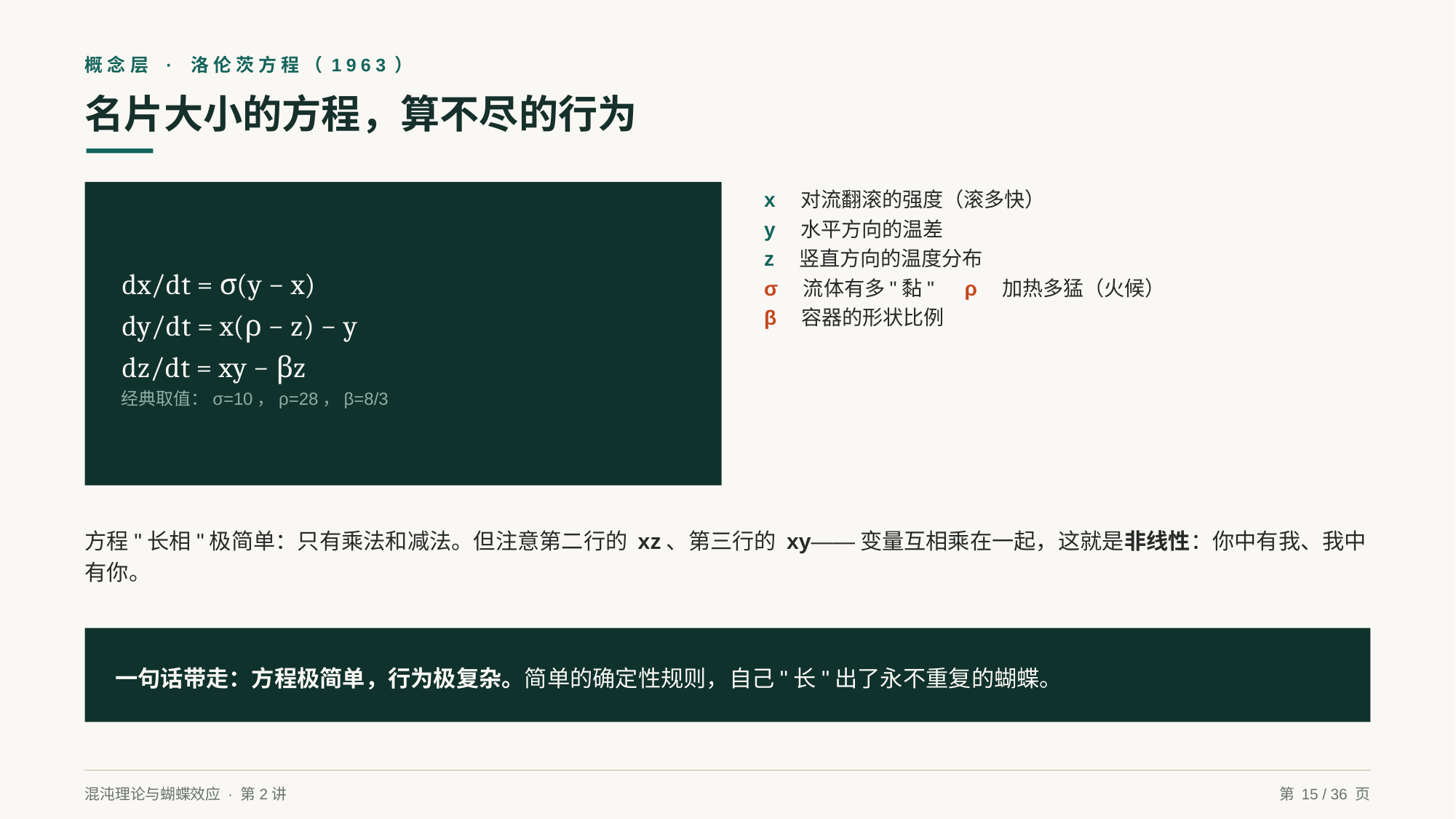

概念层 · 洛伦茨方程（1963）
名片大小的方程，算不尽的行为

x　对流翻滚的强度（滚多快）
y　水平方向的温差
z　竖直方向的温度分布
σ　流体有多"黏"　ρ　加热多猛（火候）
β　容器的形状比例
dx/dt = σ(y − x)
dy/dt = x(ρ − z) − y
dz/dt = xy − βz
经典取值：σ=10，ρ=28，β=8/3
方程"长相"极简单：只有乘法和减法。但注意第二行的 xz、第三行的 xy——变量互相乘在一起，这就是非线性：你中有我、我中有你。

一句话带走：方程极简单，行为极复杂。简单的确定性规则，自己"长"出了永不重复的蝴蝶。

混沌理论与蝴蝶效应 · 第2讲
第 15 / 36 页